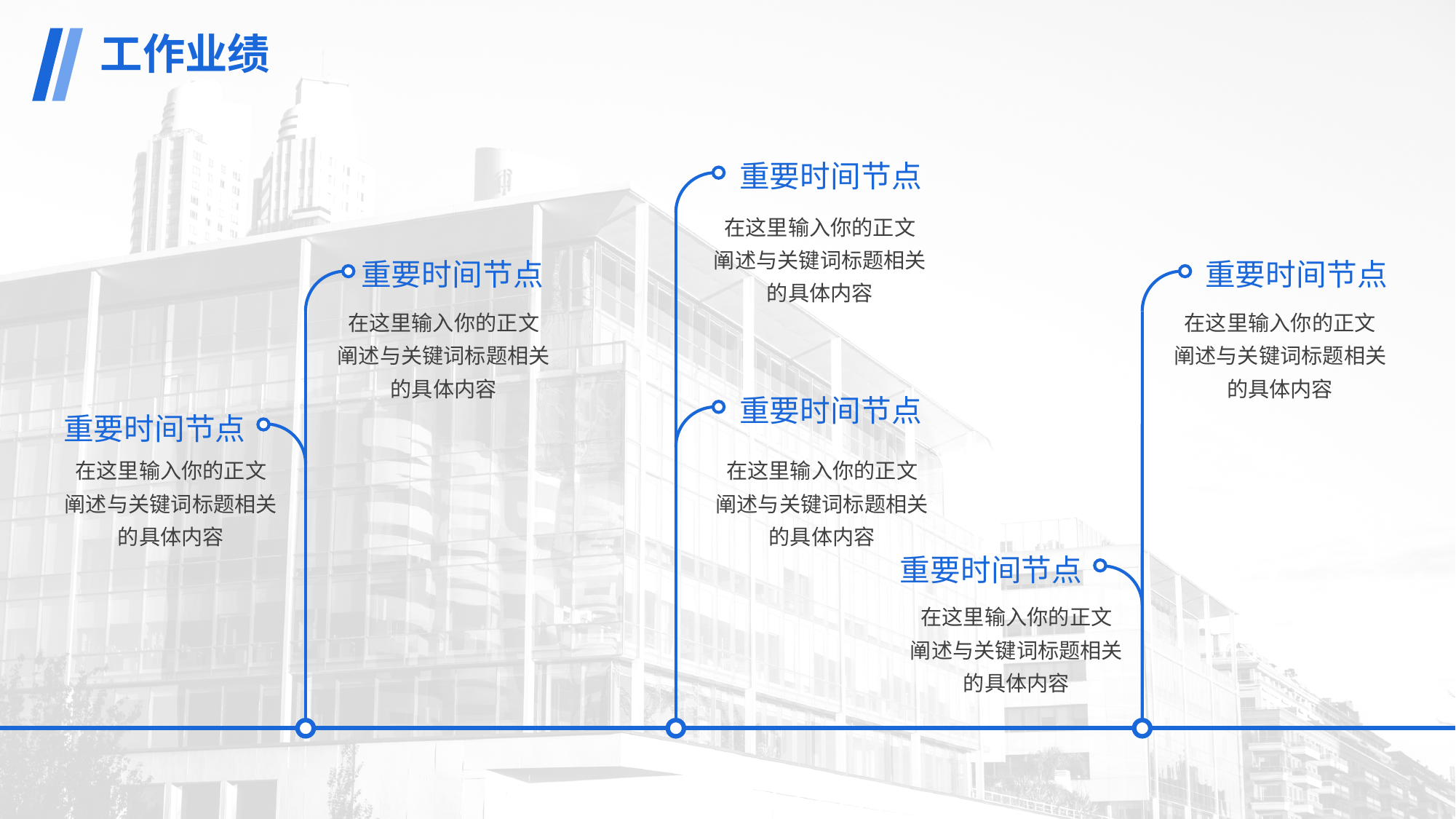

工作业绩
重要时间节点

在这里输入你的正文
阐述与关键词标题相关的具体内容
重要时间节点
重要时间节点

在这里输入你的正文
阐述与关键词标题相关的具体内容
在这里输入你的正文
阐述与关键词标题相关的具体内容
重要时间节点

重要时间节点

在这里输入你的正文
阐述与关键词标题相关的具体内容
在这里输入你的正文
阐述与关键词标题相关的具体内容
重要时间节点

在这里输入你的正文
阐述与关键词标题相关的具体内容